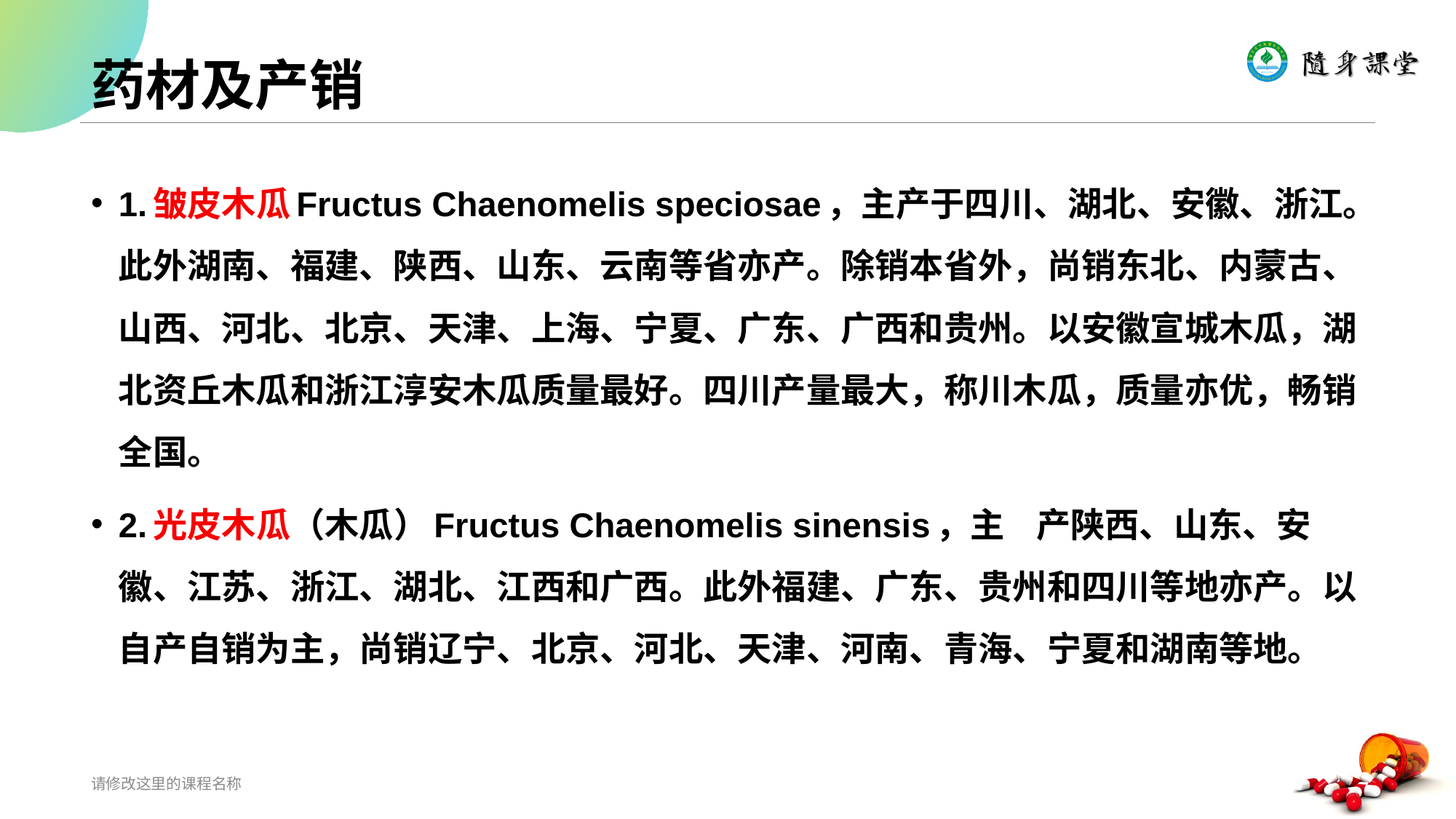

# 药材及产销
1.皱皮木瓜Fructus Chaenomelis speciosae，主产于四川、湖北、安徽、浙江。此外湖南、福建、陕西、山东、云南等省亦产。除销本省外，尚销东北、内蒙古、山西、河北、北京、天津、上海、宁夏、广东、广西和贵州。以安徽宣城木瓜，湖北资丘木瓜和浙江淳安木瓜质量最好。四川产量最大，称川木瓜，质量亦优，畅销全国。
2.光皮木瓜（木瓜）Fructus Chaenomelis sinensis，主    产陕西、山东、安徽、江苏、浙江、湖北、江西和广西。此外福建、广东、贵州和四川等地亦产。以自产自销为主，尚销辽宁、北京、河北、天津、河南、青海、宁夏和湖南等地。

请修改这里的课程名称
10